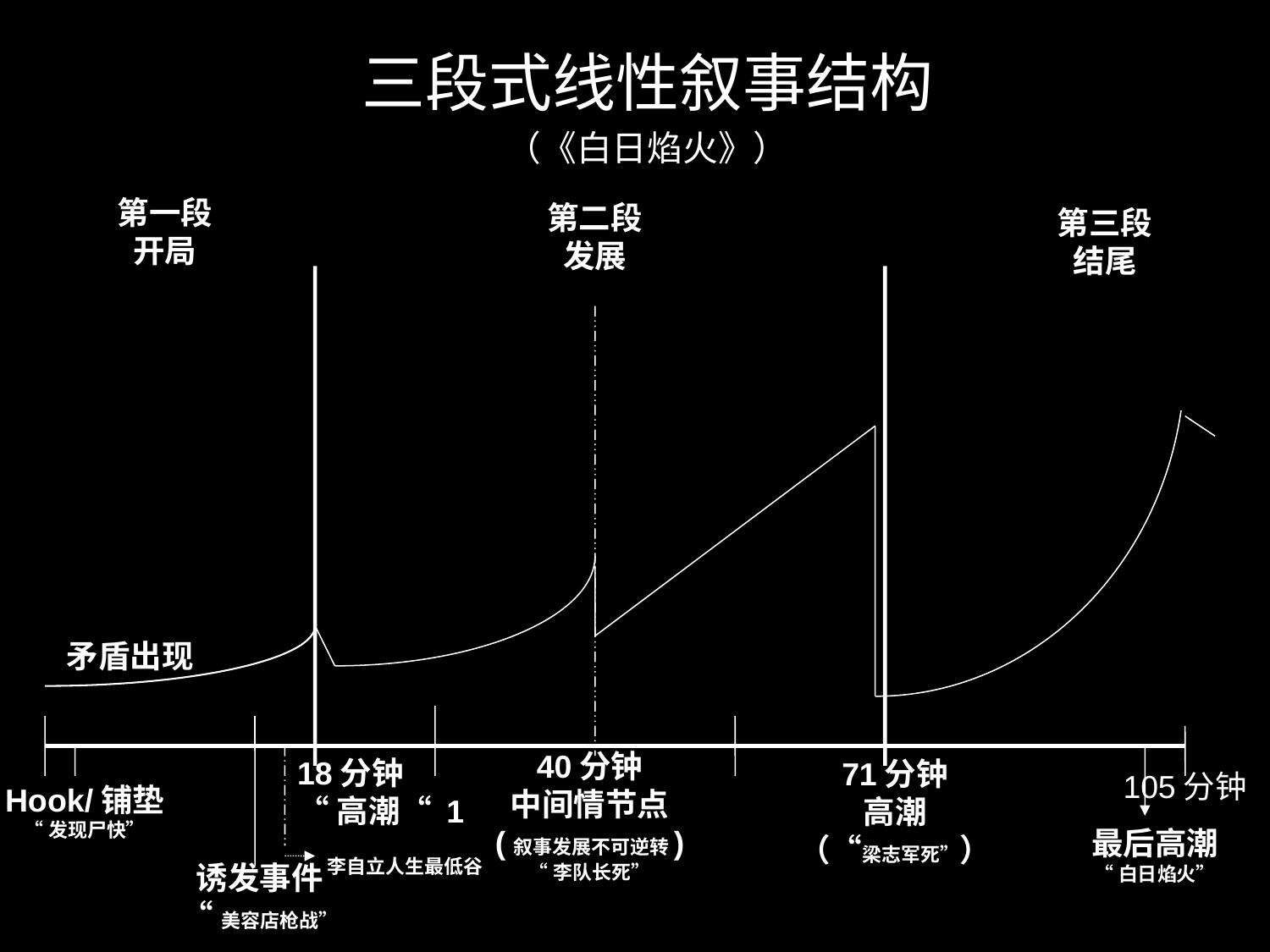

三段式线性叙事结构
（《白日焰火》）
第一段
开局
第二段
发展
第三段
结尾

矛盾出现

40分钟
中间情节点
(叙事发展不可逆转)
“李队长死”
71分钟
高潮
（“梁志军死”）
105分钟
18分钟
“高潮“ 1
Hook/铺垫
“发现尸快”
最后高潮
“白日焰火”
李自立人生最低谷

诱发事件
“美容店枪战”